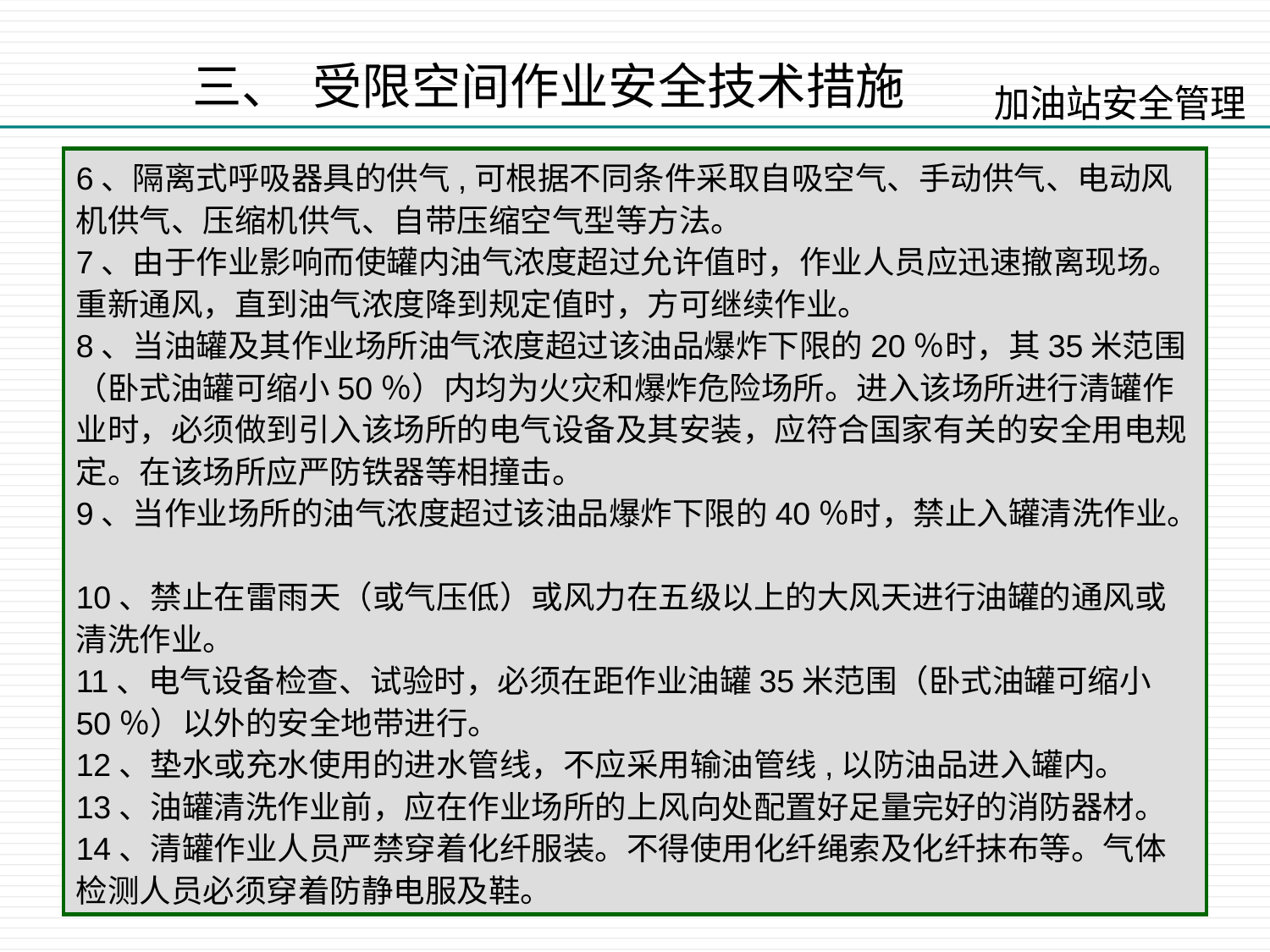

三、  受限空间作业安全技术措施
6、隔离式呼吸器具的供气,可根据不同条件采取自吸空气、手动供气、电动风机供气、压缩机供气、自带压缩空气型等方法。
7、由于作业影响而使罐内油气浓度超过允许值时，作业人员应迅速撤离现场。重新通风，直到油气浓度降到规定值时，方可继续作业。
8、当油罐及其作业场所油气浓度超过该油品爆炸下限的20％时，其35米范围（卧式油罐可缩小50％）内均为火灾和爆炸危险场所。进入该场所进行清罐作业时，必须做到引入该场所的电气设备及其安装，应符合国家有关的安全用电规定。在该场所应严防铁器等相撞击。
9、当作业场所的油气浓度超过该油品爆炸下限的40％时，禁止入罐清洗作业。
10、禁止在雷雨天（或气压低）或风力在五级以上的大风天进行油罐的通风或清洗作业。
11、电气设备检查、试验时，必须在距作业油罐35米范围（卧式油罐可缩小50％）以外的安全地带进行。
12、垫水或充水使用的进水管线，不应采用输油管线,以防油品进入罐内。
13、油罐清洗作业前，应在作业场所的上风向处配置好足量完好的消防器材。
14、清罐作业人员严禁穿着化纤服装。不得使用化纤绳索及化纤抹布等。气体检测人员必须穿着防静电服及鞋。
72